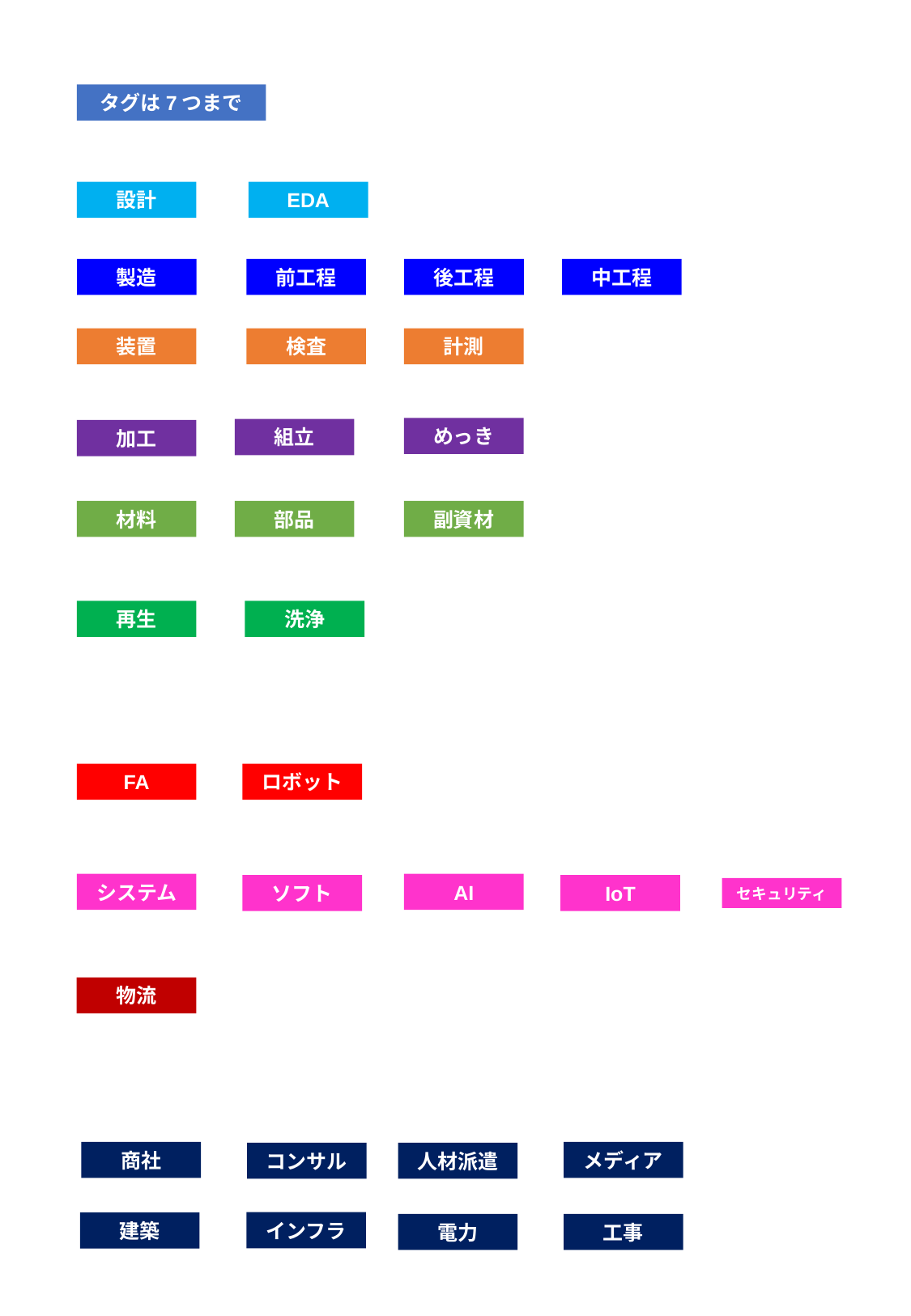

タグは7つまで
設計
EDA
前工程
後工程
中工程
製造
装置
検査
計測
めっき
組立
加工
材料
部品
副資材
再生
洗浄
FA
ロボット
システム
AI
ソフト
IoT
セキュリティ
物流
商社
メディア
人材派遣
コンサル
インフラ
建築
電力
工事